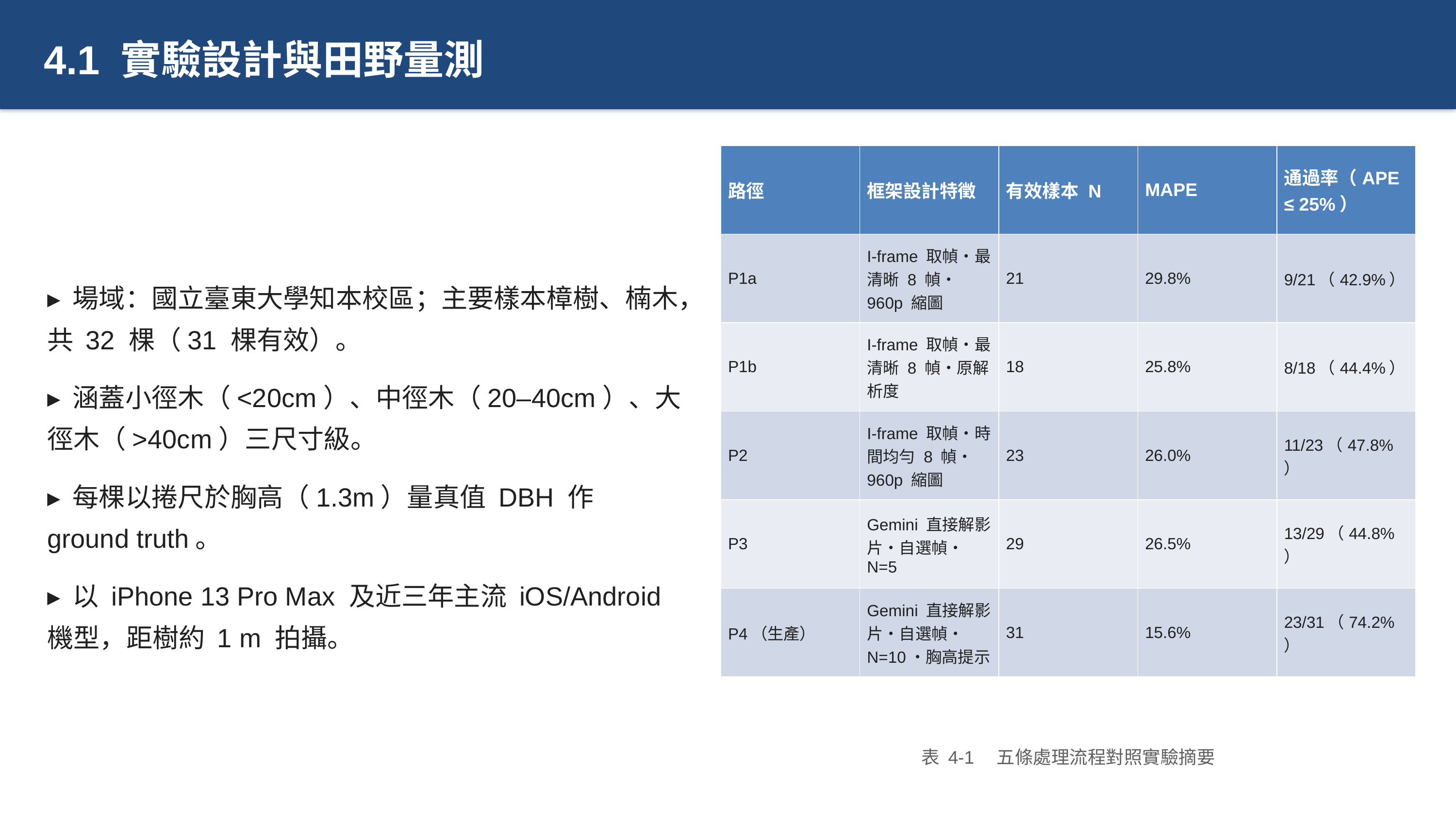

4.1 實驗設計與田野量測
▸ 場域：國立臺東大學知本校區；主要樣本樟樹、楠木，共 32 棵（31 棵有效）。
▸ 涵蓋小徑木（<20cm）、中徑木（20–40cm）、大徑木（>40cm）三尺寸級。
▸ 每棵以捲尺於胸高（1.3m）量真值 DBH 作 ground truth。
▸ 以 iPhone 13 Pro Max 及近三年主流 iOS/Android 機型，距樹約 1 m 拍攝。
| 路徑 | 框架設計特徵 | 有效樣本 N | MAPE | 通過率（APE ≤ 25%） |
| --- | --- | --- | --- | --- |
| P1a | I-frame 取幀・最清晰 8 幀・960p 縮圖 | 21 | 29.8% | 9/21（42.9%） |
| P1b | I-frame 取幀・最清晰 8 幀・原解析度 | 18 | 25.8% | 8/18（44.4%） |
| P2 | I-frame 取幀・時間均勻 8 幀・960p 縮圖 | 23 | 26.0% | 11/23（47.8%） |
| P3 | Gemini 直接解影片・自選幀・N=5 | 29 | 26.5% | 13/29（44.8%） |
| P4（生產） | Gemini 直接解影片・自選幀・N=10・胸高提示 | 31 | 15.6% | 23/31（74.2%） |
表 4-1　五條處理流程對照實驗摘要